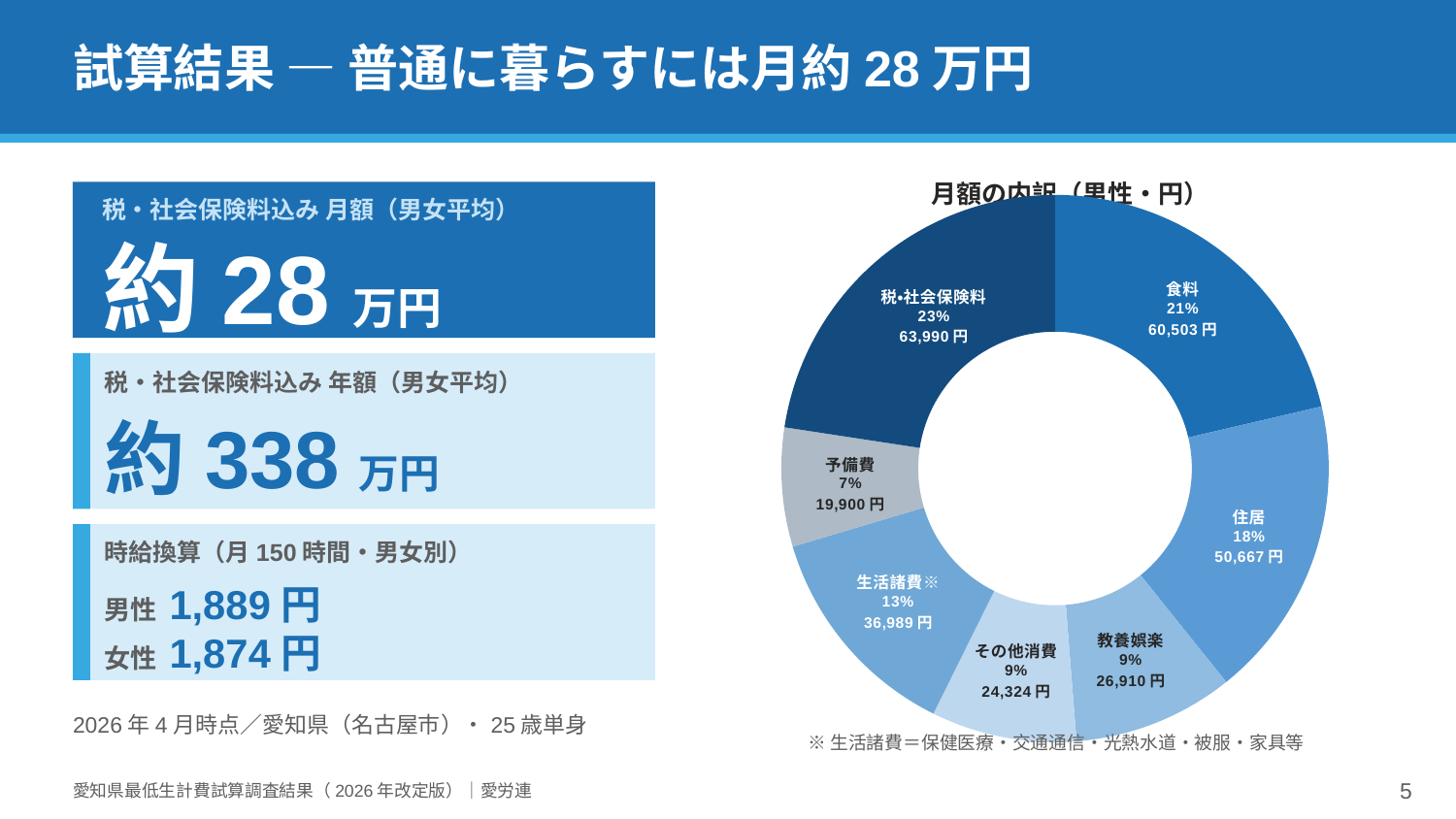

試算結果 — 普通に暮らすには月約28万円

月額の内訳（男性・円）

税・社会保険料込み 月額（男女平均）

### Chart

| Category | 内訳 |
|---|---|
| 食料 | 60503.0 |
| 住居 | 50667.0 |
| 教養娯楽 | 26910.0 |
| その他消費 | 24324.0 |
| 生活諸費※ | 36989.0 |
| 予備費 | 19900.0 |
| 税・社会保険料 | 63990.0 |
約28万円

税・社会保険料込み 年額（男女平均）
約338万円

時給換算（月150時間・男女別）
男性 1,889円
女性 1,874円
2026年4月時点／愛知県（名古屋市）・25歳単身
※生活諸費＝保健医療・交通通信・光熱水道・被服・家具等
愛知県最低生計費試算調査結果（2026年改定版）｜愛労連
5